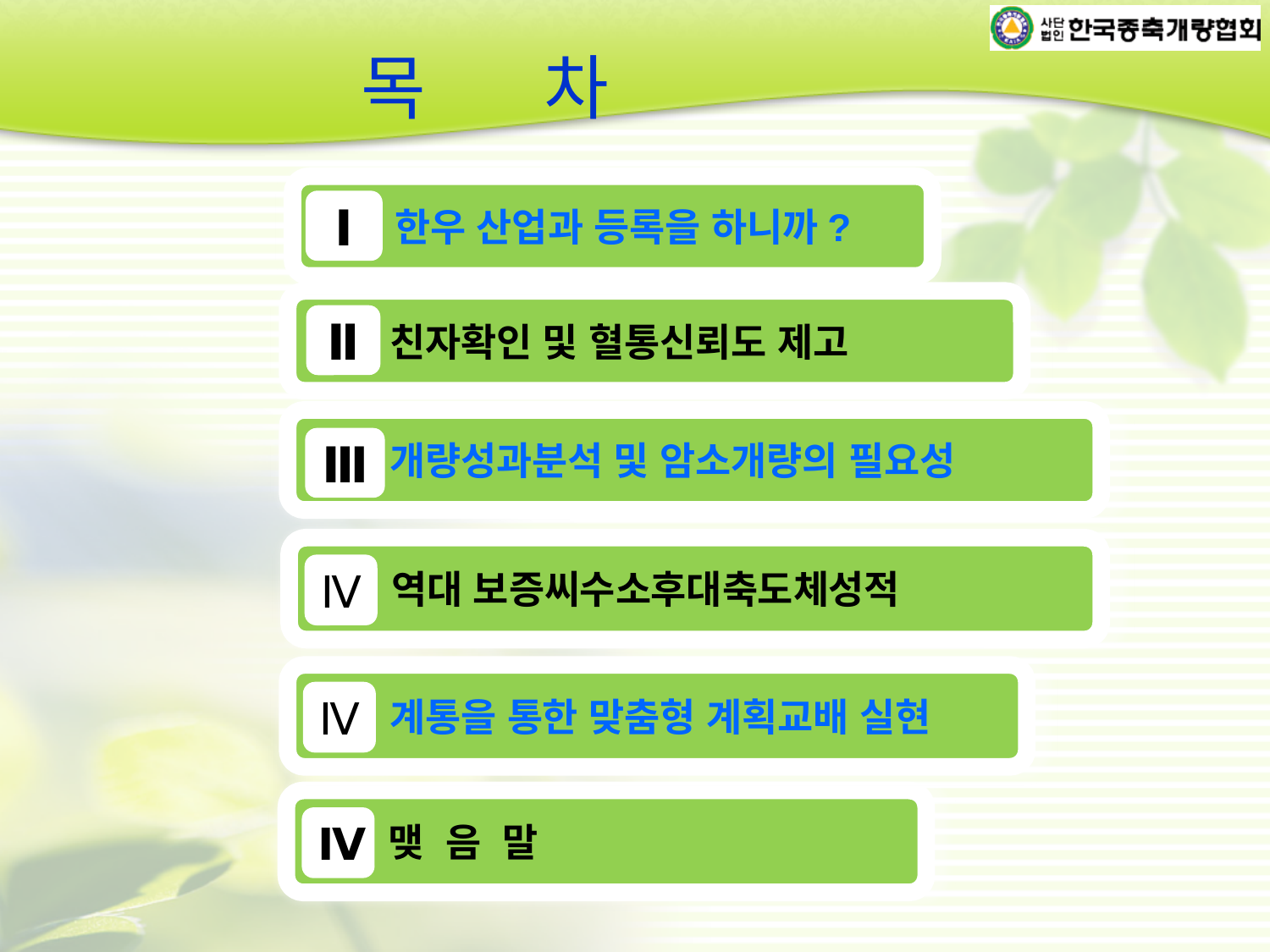

목      차
       한우 산업과 등록을 하니까?
Ⅰ
       친자확인 및 혈통신뢰도 제고
Ⅱ
       개량성과분석 및 암소개량의 필요성
Ⅲ
       역대 보증씨수소후대축도체성적
Ⅳ
       계통을 통한 맞춤형 계획교배 실현
Ⅳ
       맺  음  말
Ⅳ